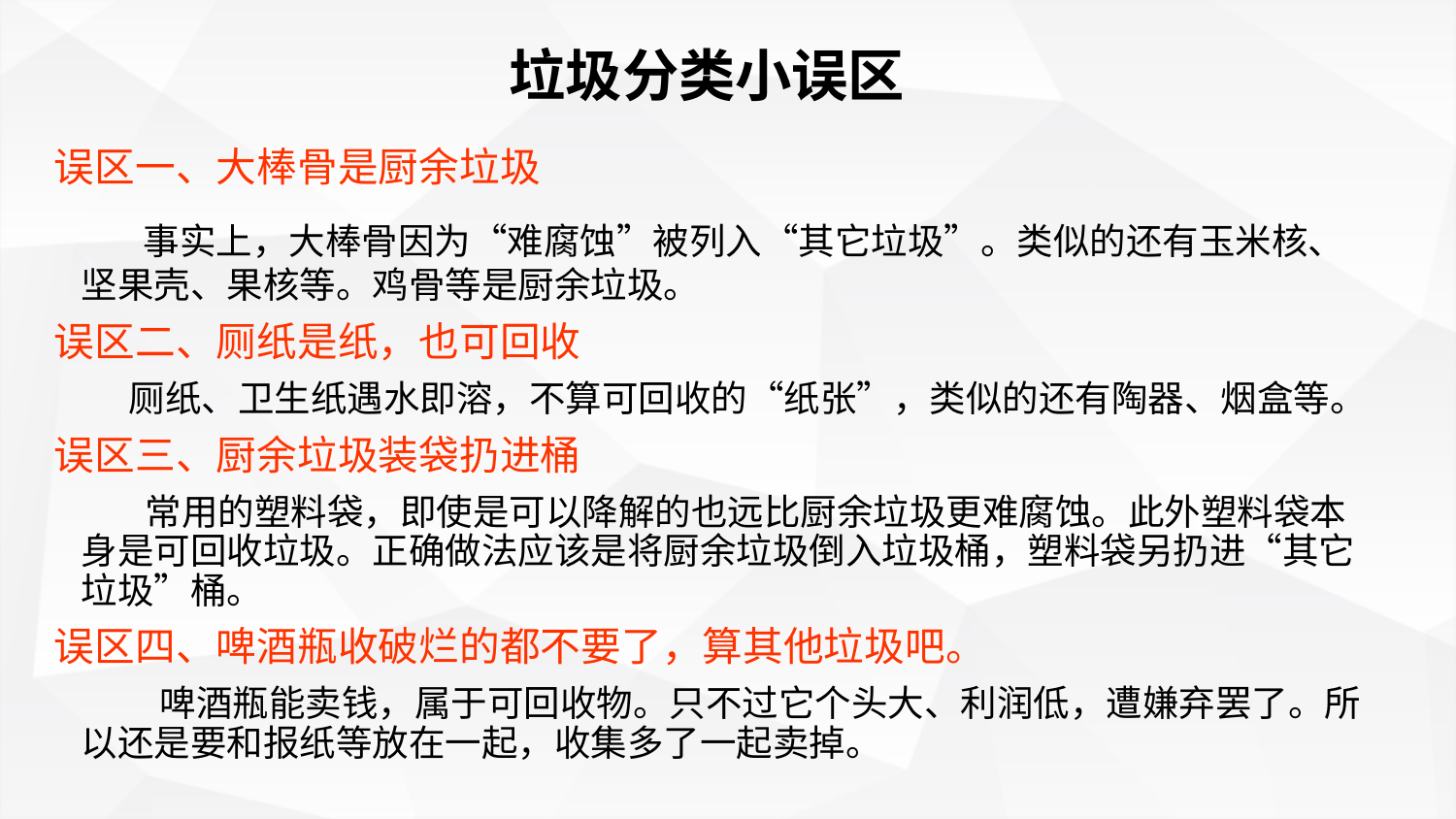

# 垃圾分类小误区
误区一、大棒骨是厨余垃圾
      事实上，大棒骨因为“难腐蚀”被列入“其它垃圾”。类似的还有玉米核、坚果壳、果核等。鸡骨等是厨余垃圾。
误区二、厕纸是纸，也可回收
        厕纸、卫生纸遇水即溶，不算可回收的“纸张”，类似的还有陶器、烟盒等。
误区三、厨余垃圾装袋扔进桶
          常用的塑料袋，即使是可以降解的也远比厨余垃圾更难腐蚀。此外塑料袋本身是可回收垃圾。正确做法应该是将厨余垃圾倒入垃圾桶，塑料袋另扔进“其它垃圾”桶。
误区四、啤酒瓶收破烂的都不要了，算其他垃圾吧。
　　    啤酒瓶能卖钱，属于可回收物。只不过它个头大、利润低，遭嫌弃罢了。所以还是要和报纸等放在一起，收集多了一起卖掉。